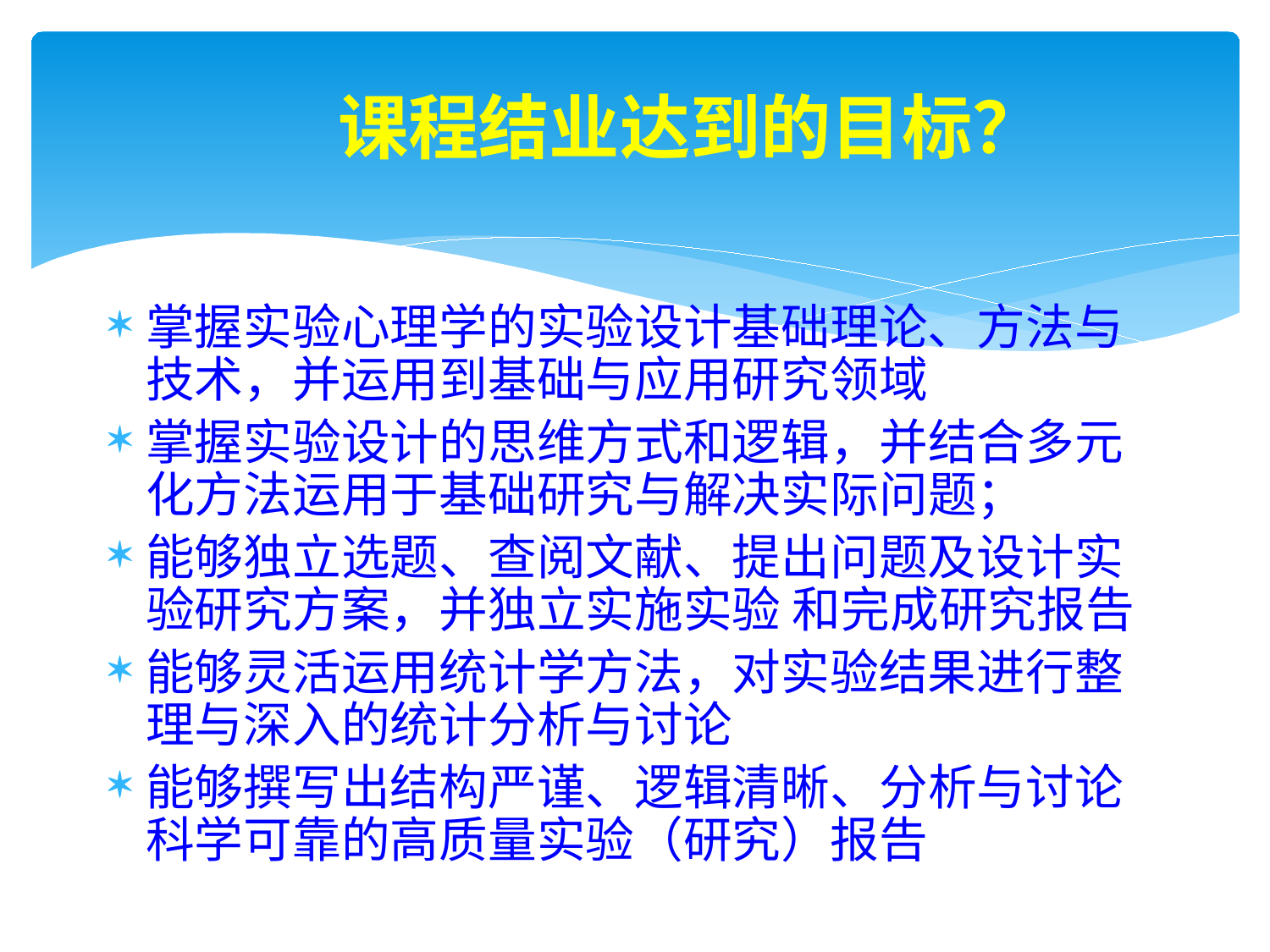

# 课程结业达到的目标？
掌握实验心理学的实验设计基础理论、方法与技术，并运用到基础与应用研究领域
掌握实验设计的思维方式和逻辑，并结合多元化方法运用于基础研究与解决实际问题；
能够独立选题、查阅文献、提出问题及设计实验研究方案，并独立实施实验 和完成研究报告
能够灵活运用统计学方法，对实验结果进行整理与深入的统计分析与讨论
能够撰写出结构严谨、逻辑清晰、分析与讨论科学可靠的高质量实验（研究）报告